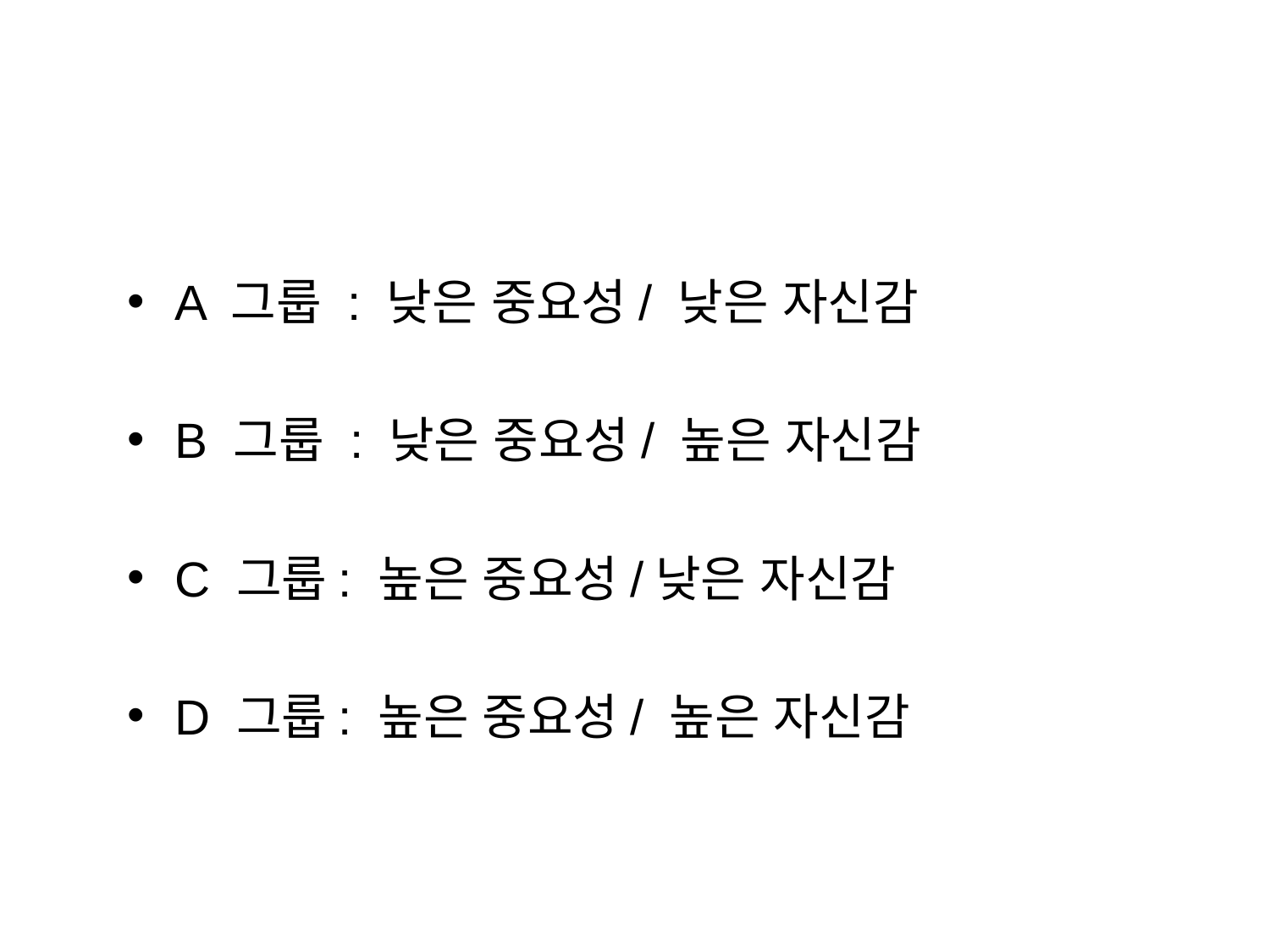

A 그룹 : 낮은 중요성/ 낮은 자신감

B 그룹 : 낮은 중요성/ 높은 자신감

C 그룹: 높은 중요성/낮은 자신감

D 그룹: 높은 중요성/ 높은 자신감